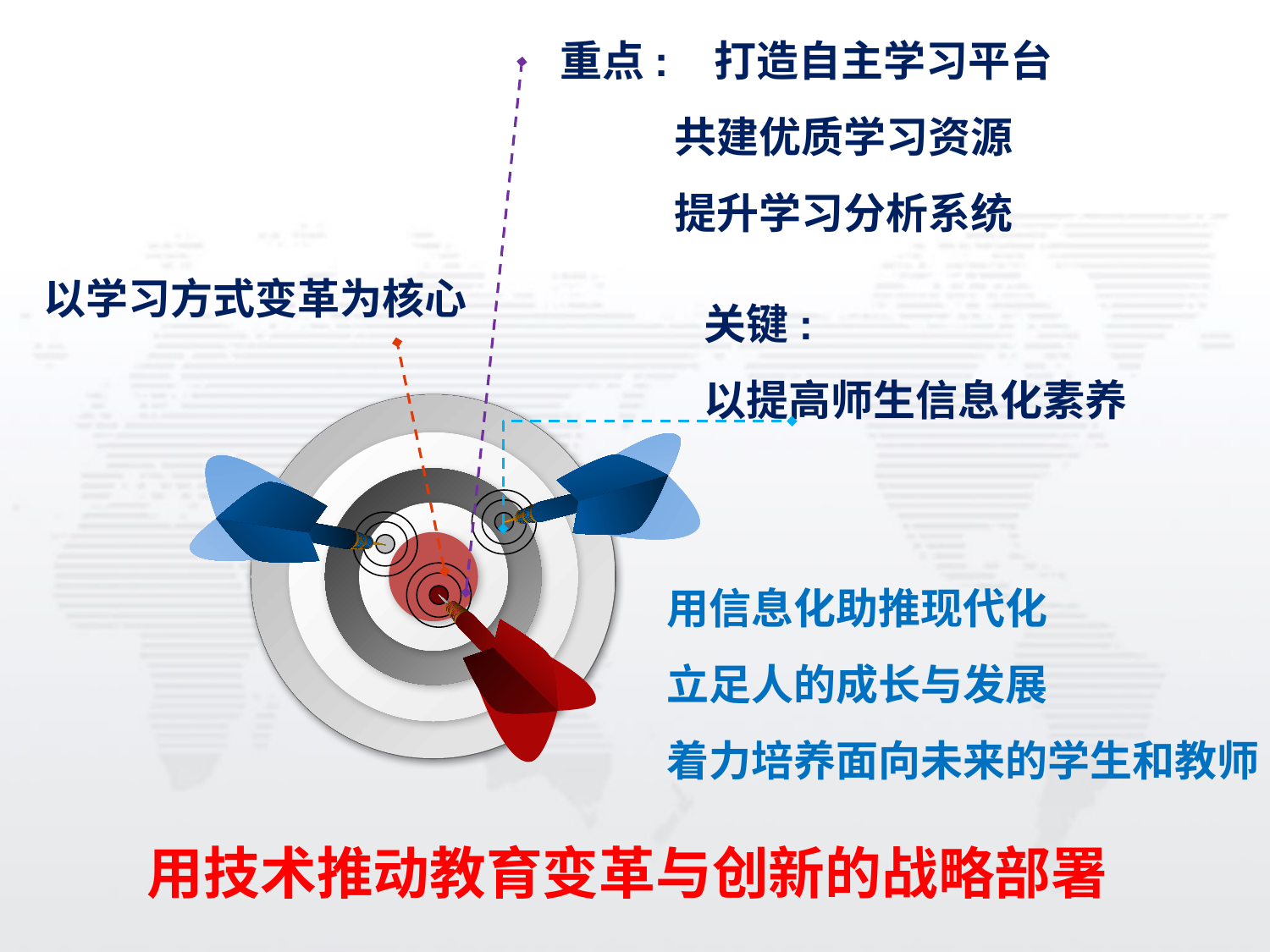

重点:   打造自主学习平台
           共建优质学习资源
           提升学习分析系统

以学习方式变革为核心
关键:
以提高师生信息化素养

用信息化助推现代化
立足人的成长与发展
着力培养面向未来的学生和教师

用技术推动教育变革与创新的战略部署